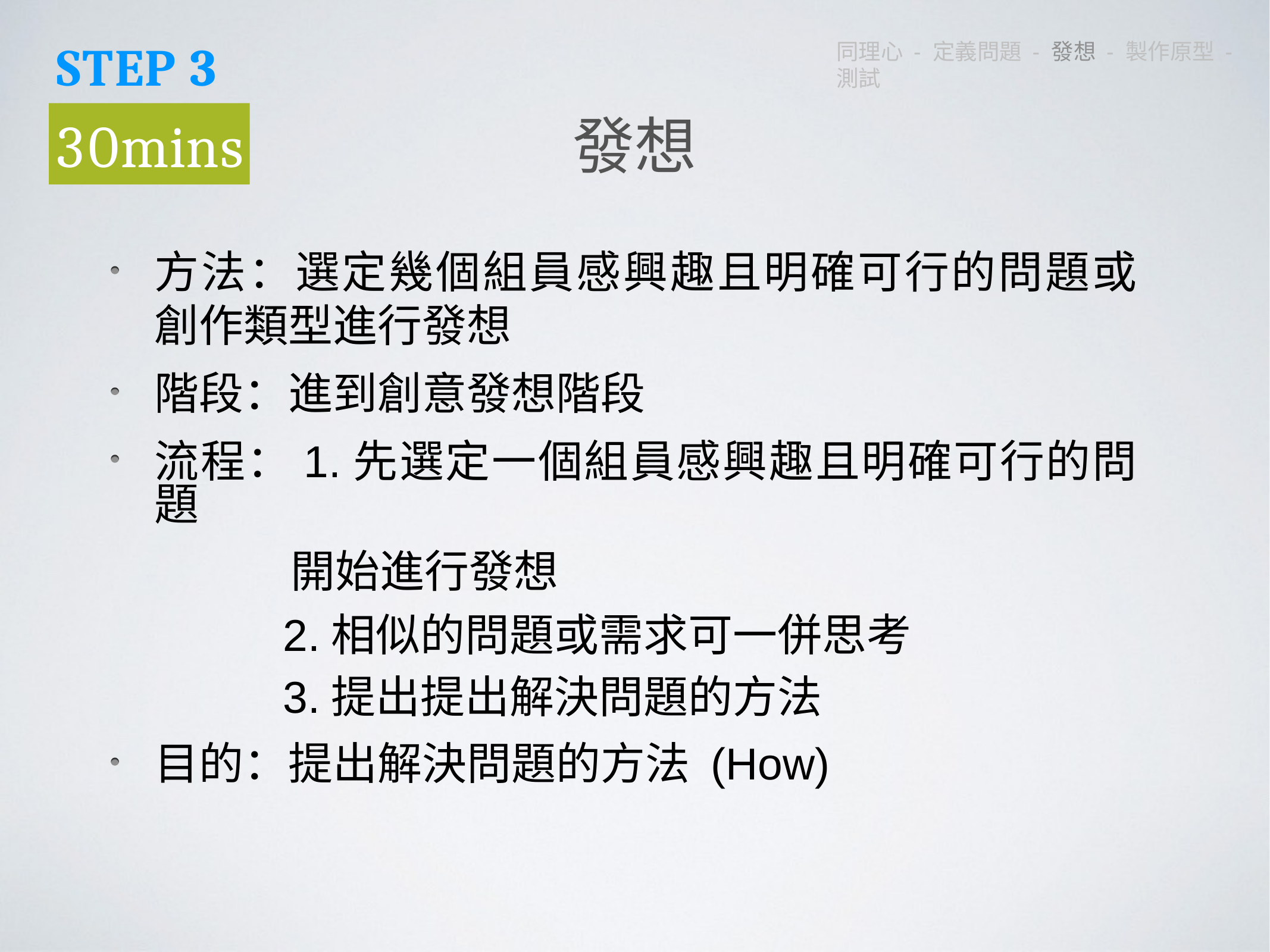

STEP 3
同理心 - 定義問題 - 發想 - 製作原型 - 測試
發想
30mins
方法：選定幾個組員感興趣且明確可行的問題或 創作類型進行發想
階段：進到創意發想階段
流程：1.先選定一個組員感興趣且明確可行的問題
                 開始進行發想
              2.相似的問題或需求可一併思考
              3.提出提出解決問題的方法
目的：提出解決問題的方法 (How)